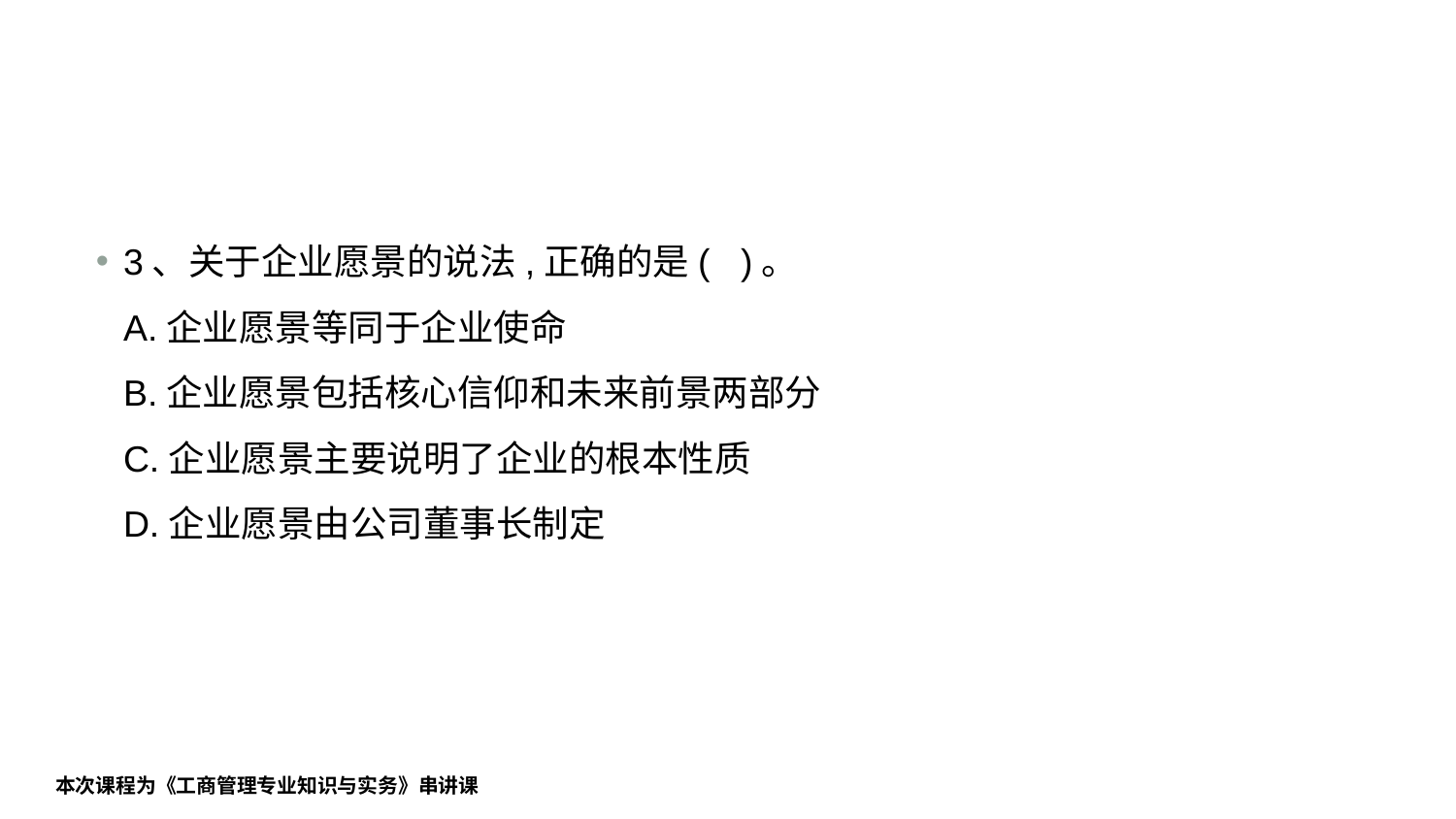

#

3、关于企业愿景的说法,正确的是(   )。
A.企业愿景等同于企业使命
B.企业愿景包括核心信仰和未来前景两部分
C.企业愿景主要说明了企业的根本性质
D.企业愿景由公司董事长制定